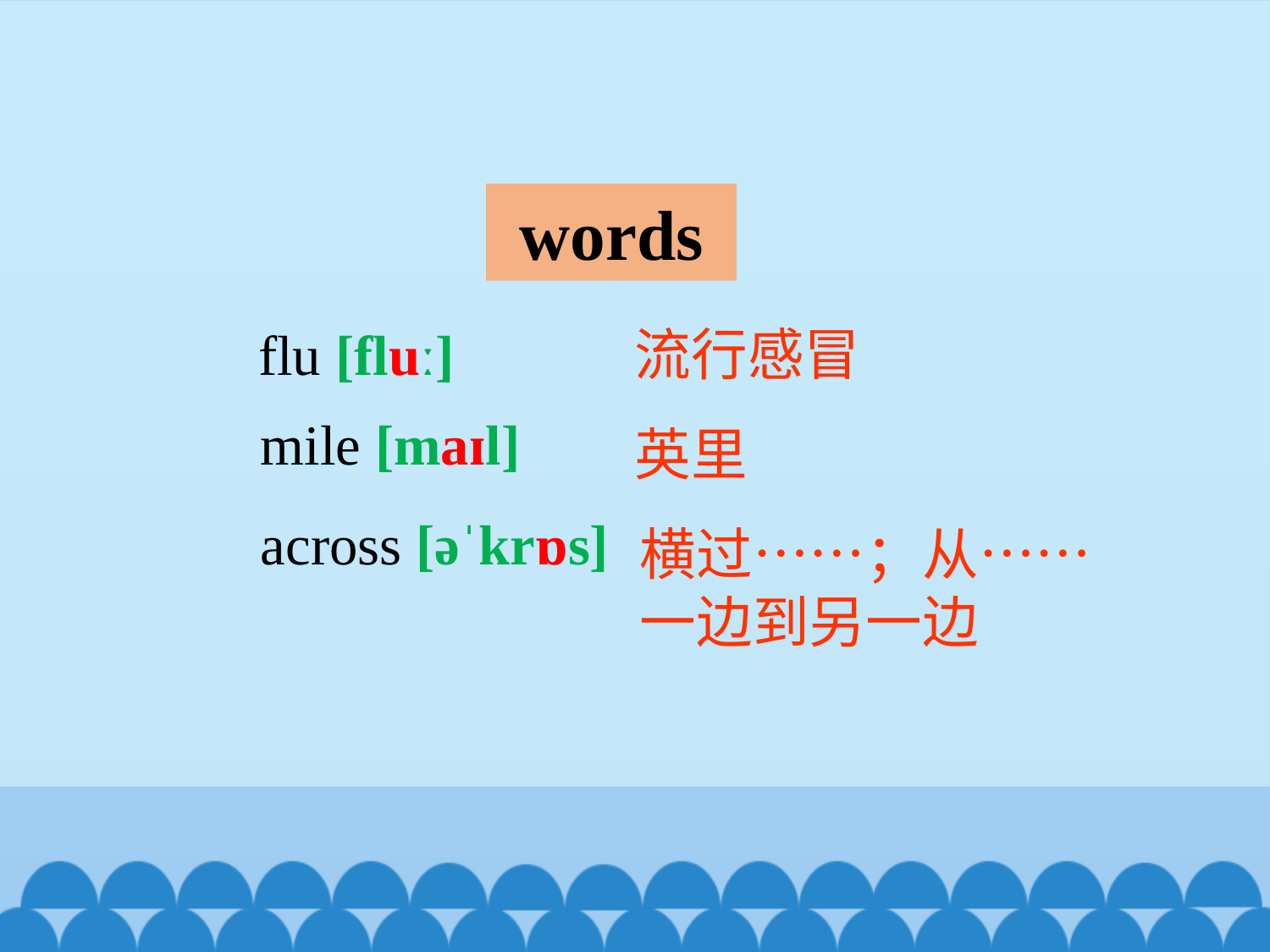

words
flu [fluː]
流行感冒
mile [maɪl]
英里
across [əˈkrɒs]
横过……；从……一边到另一边